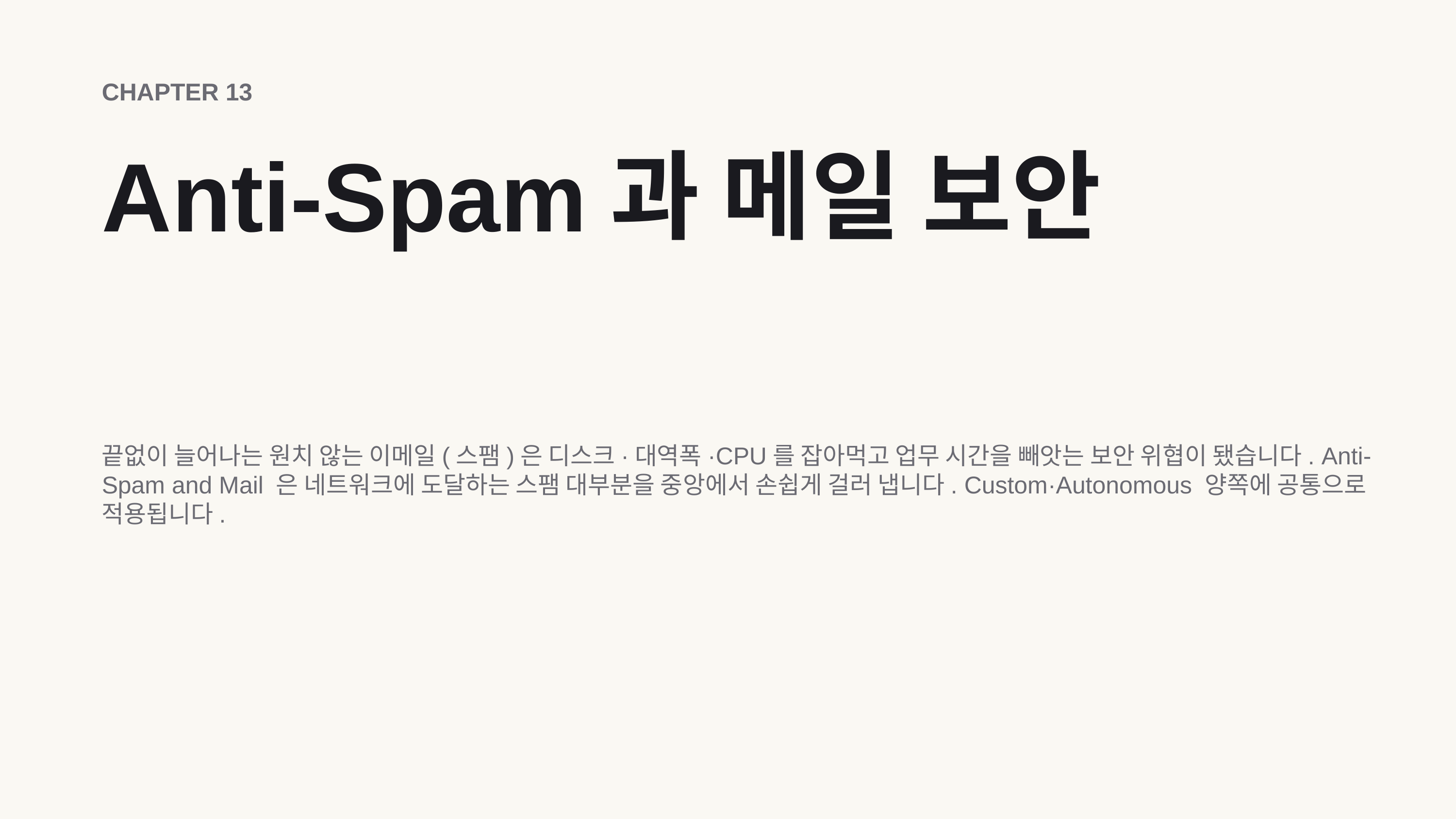

CHAPTER 13
Anti-Spam과 메일 보안
끝없이 늘어나는 원치 않는 이메일(스팸)은 디스크·대역폭·CPU를 잡아먹고 업무 시간을 빼앗는 보안 위협이 됐습니다. Anti-Spam and Mail 은 네트워크에 도달하는 스팸 대부분을 중앙에서 손쉽게 걸러 냅니다. Custom·Autonomous 양쪽에 공통으로 적용됩니다.